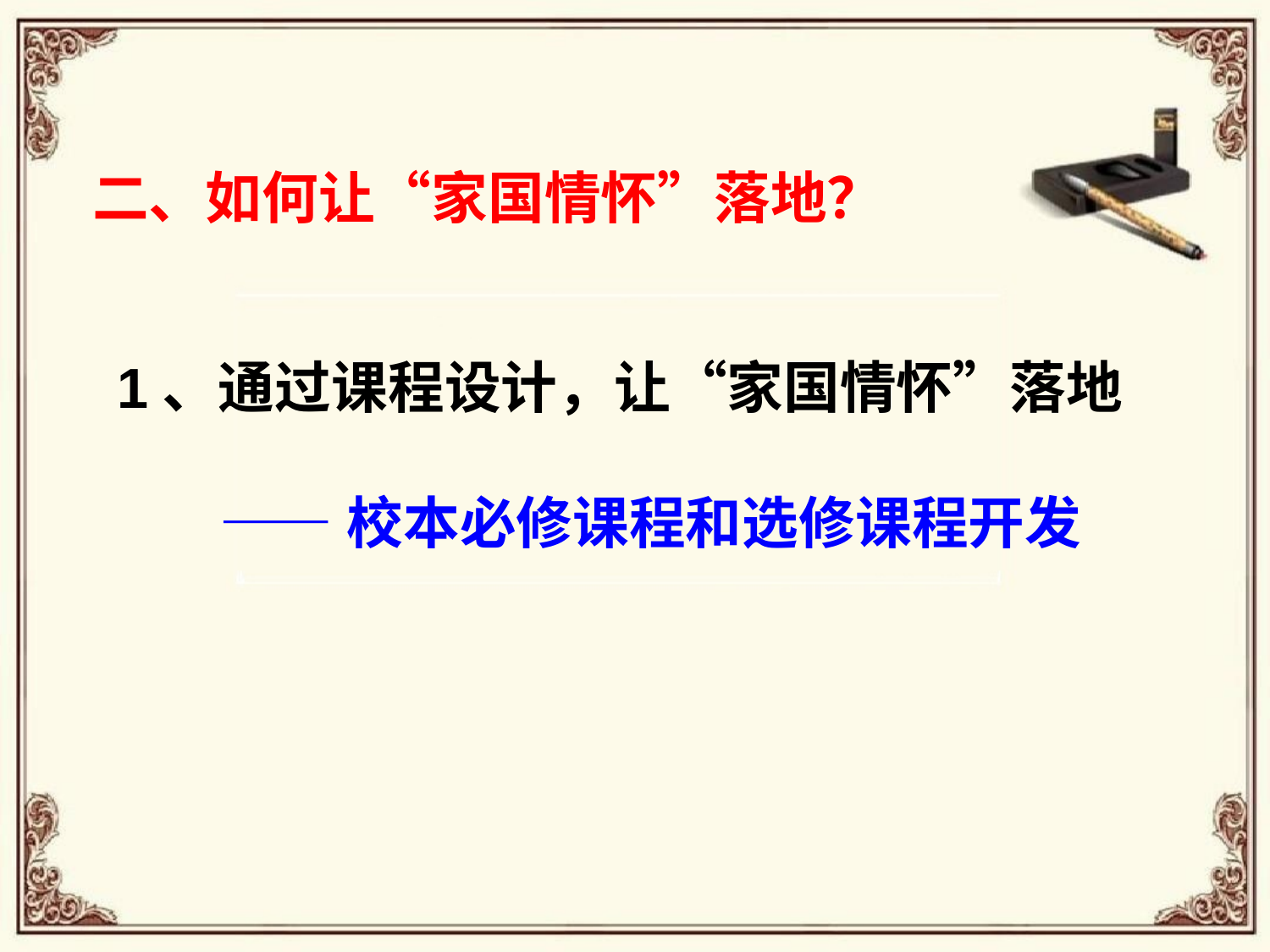

二、如何让“家国情怀”落地？
1、通过课程设计，让“家国情怀”落地

        ——校本必修课程和选修课程开发